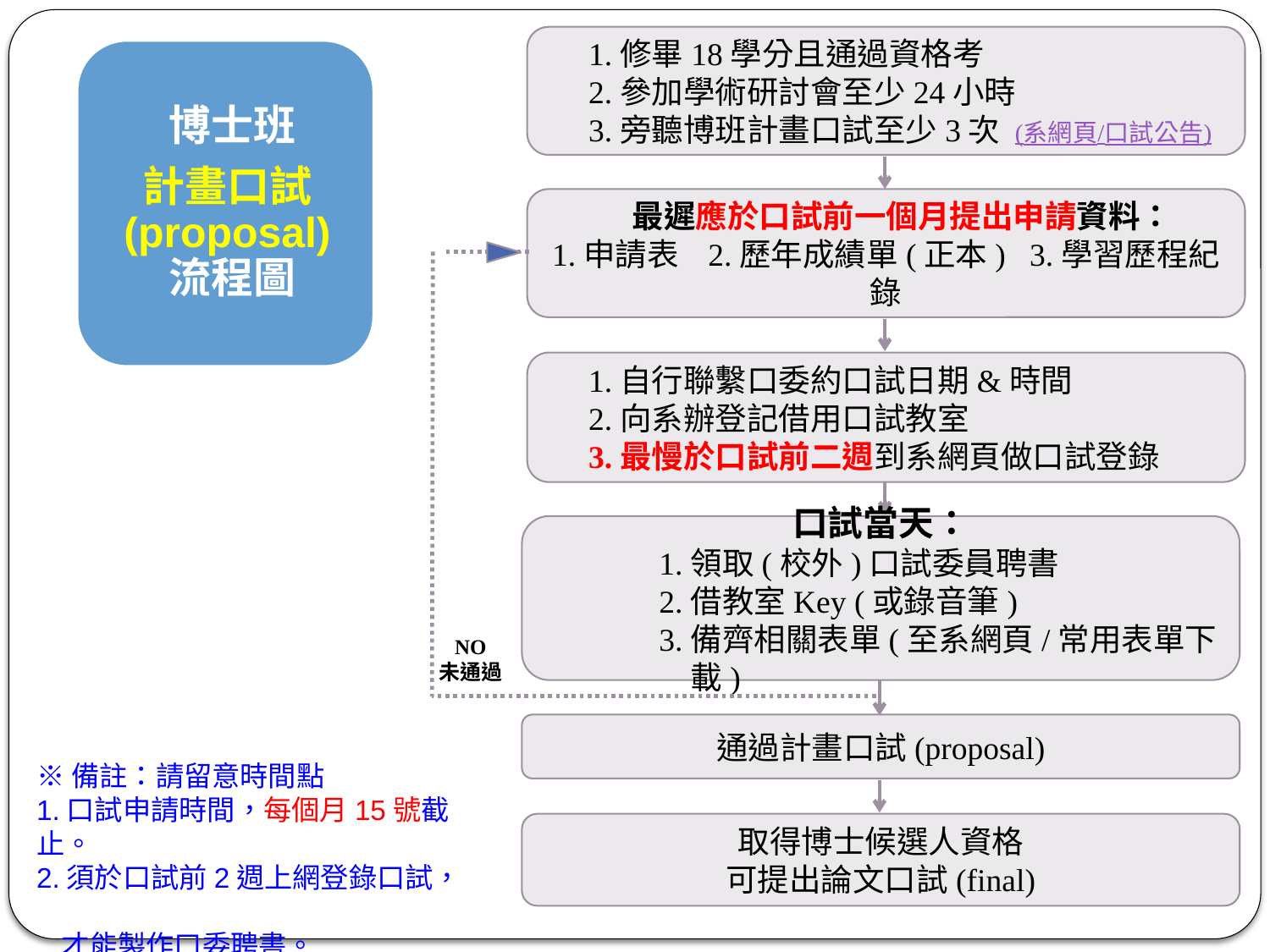

1.修畢18學分且通過資格考
2.參加學術研討會至少24小時
3.旁聽博班計畫口試至少3次 (系網頁/口試公告)
最遲應於口試前一個月提出申請資料：
1.申請表   2.歷年成績單(正本)   3.學習歷程紀錄

NO
未通過
1.自行聯繫口委約口試日期&時間
2.向系辦登記借用口試教室
3.最慢於口試前二週到系網頁做口試登錄
口試當天：
1.領取(校外)口試委員聘書
2.借教室Key (或錄音筆)
3.備齊相關表單(至系網頁/常用表單下載)
通過計畫口試(proposal)
取得博士候選人資格
可提出論文口試(final)
博士班
計畫口試(proposal)流程圖
※備註：請留意時間點
1.口試申請時間，每個月15號截止。
2.須於口試前2週上網登錄口試，
    才能製作口委聘書。